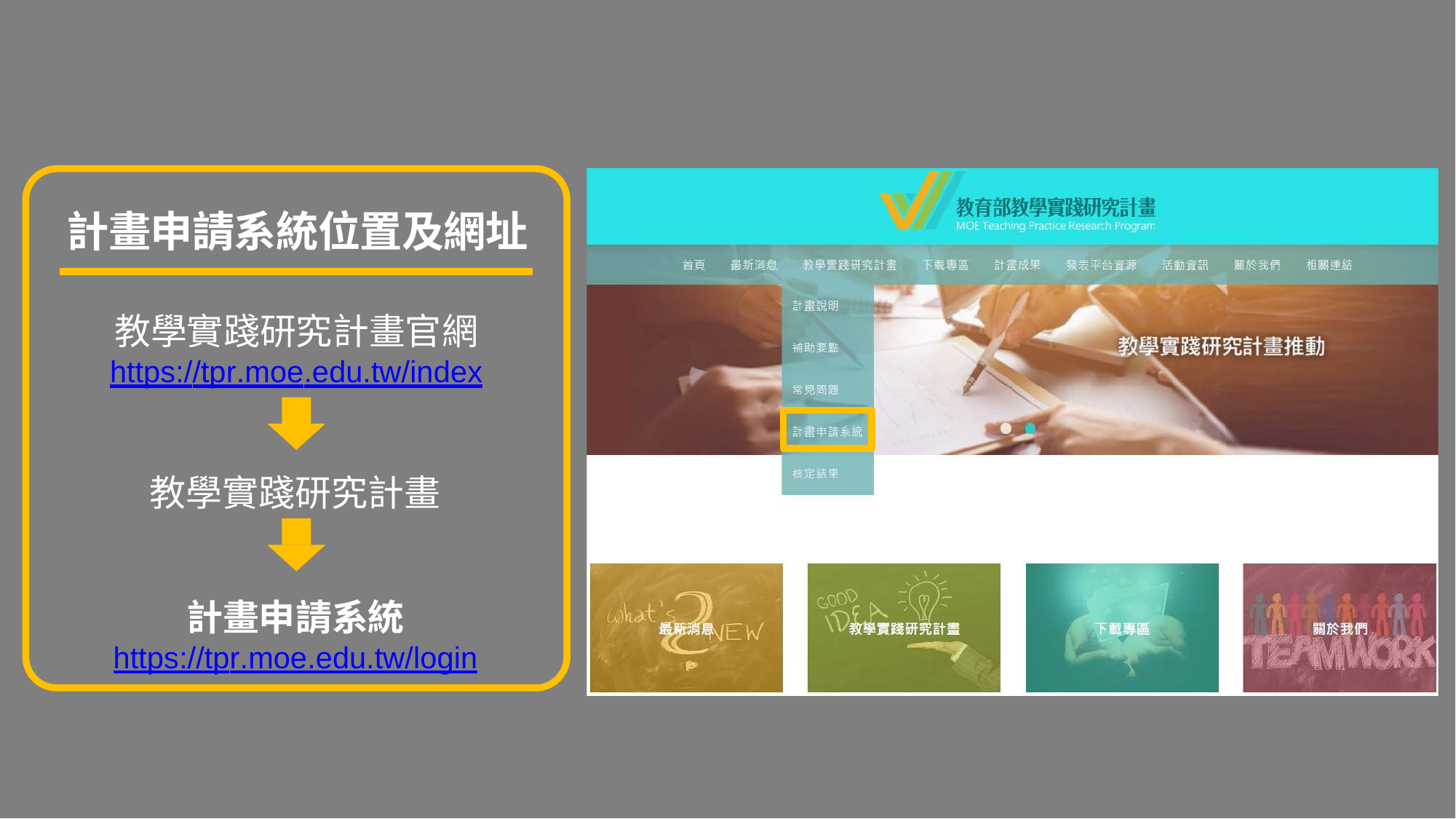

計畫申請系統位置及網址

教學實踐研究計畫官網
https://tpr.moe.edu.tw/index

教學實踐研究計畫

計畫申請系統
https://tpr.moe.edu.tw/login